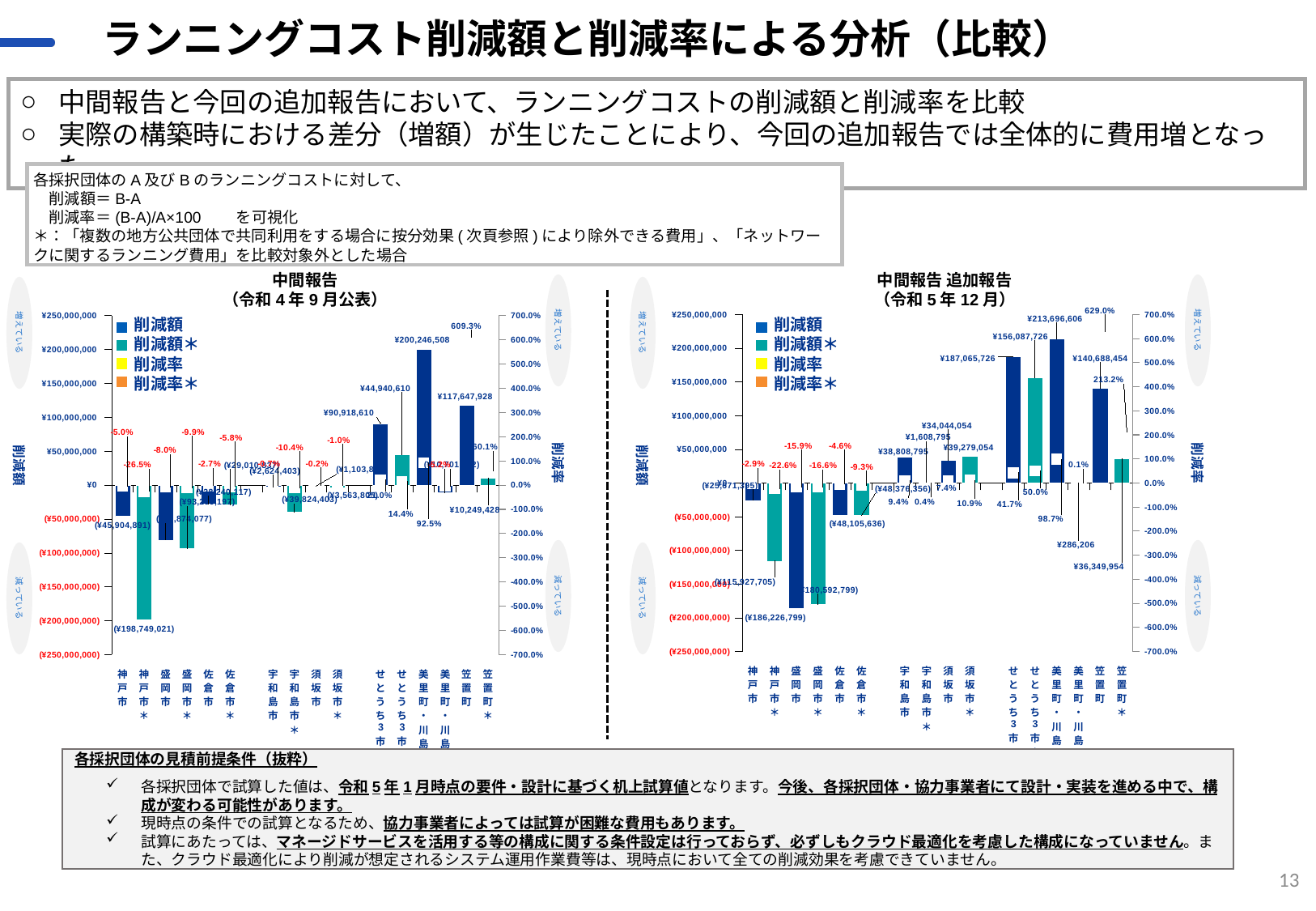

# ランニングコスト削減額と削減率による分析（比較）
中間報告と今回の追加報告において、ランニングコストの削減額と削減率を比較
実際の構築時における差分（増額）が生じたことにより、今回の追加報告では全体的に費用増となった
各採択団体のA及びBのランニングコストに対して、
　削減額＝B-A
　削減率＝(B-A)/A×100　　を可視化
＊：「複数の地方公共団体で共同利用をする場合に按分効果(次頁参照)により除外できる費用」、「ネットワークに関するランニング費用」を比較対象外とした場合

### Chart

| Category | 削減額 | 削減率 |
|---|---|---|
| 神戸市 | -25671395.26999998 | -0.028954780516194937 |
| 神戸市＊ | -115927705.26999998 | -0.2264142239109715 |
| 盛岡市 | -186226799.0 | -0.15908133770509997 |
| 盛岡市＊ | -180592799.0 | -0.16597864488381214 |
| 佐倉市 | -48105635.75 | -0.045506218221692166 |
| 佐倉市＊ | -48376355.75 | -0.0934828372224347 |
|  | None | None |
| 宇和島市 | 38808795.0 | 0.0939452795933188 |
| 宇和島市＊ | 1608795.0 | 0.0038944444444444443 |
| 須坂市 | 34044054.0 | 0.07367349310456563 |
| 須坂市＊ | 39279054.0 | 0.10889122748843164 |
|  | None | None |
| せとうち3市 | 187065726.0 | 0.4174571598428592 |
| せとうち3市＊ | 156087726.0 | 0.5002657802836836 |
| 美里町・川島町 | 213696606.0 | 0.9873757409247547 |
| 美里町・川島町＊ | 286206.0 | 0.001389181868634688 |
| 笠置町 | 140688454.0 | 6.2896355109686475 |
| 笠置町＊ | 36349954.0 | 2.132374829145817 |
増えている
増えている
増えている
増えている
中間報告
（令和4年9月公表）
中間報告 追加報告
（令和5年12月）

### Chart

| Category | 削減額 | 削減率 |
|---|---|---|
| 神戸市 | -45904891.25 | -0.05 |
| 神戸市＊ | -198749021.25 | -0.265 |
| 盛岡市 | -80874077.0 | -0.08038078998754125 |
| 盛岡市＊ | -93255197.0 | -0.09868500380537798 |
| 佐倉市 | -28240117.0 | -0.02722599631016586 |
| 佐倉市＊ | -29010837.0 | -0.05824122372792064 |
|  | None | None |
| 宇和島市 | -2624403.0 | -0.006824785457949758 |
| 宇和島市＊ | -39824403.0 | -0.10356374629427367 |
| 須坂市 | -1103805.300000012 | -0.002425673825571226 |
| 須坂市＊ | -3563805.300000012 | -0.009777511865894845 |
|  | None | None |
| せとうち3市 | 90918610.0 | 0.20992152989234084 |
| せとうち3市＊ | 44940610.0 | 0.1440359847902116 |
| 美里町・川島町 | 200246508.0 | 0.9252301564588012 |
| 美里町・川島町＊ | -10701492.0 | -0.05194272186375955 |
| 笠置町 | 117647928.0 | 6.093127178467292 |
| 笠置町＊ | 10249428.0 | 0.6012558442396475 |
削減額
削減額＊
削減率
削減率＊
削減額

削減額
削減額＊
削減率
削減率＊
削減額

削減率
削減率
削減額
削減額
減っている
減っている
減っている
減っている
各採択団体の見積前提条件（抜粋）
各採択団体で試算した値は、令和5年1月時点の要件・設計に基づく机上試算値となります。今後、各採択団体・協力事業者にて設計・実装を進める中で、構成が変わる可能性があります。
現時点の条件での試算となるため、協力事業者によっては試算が困難な費用もあります。
試算にあたっては、マネージドサービスを活用する等の構成に関する条件設定は行っておらず、必ずしもクラウド最適化を考慮した構成になっていません。また、クラウド最適化により削減が想定されるシステム運用作業費等は、現時点において全ての削減効果を考慮できていません。
13